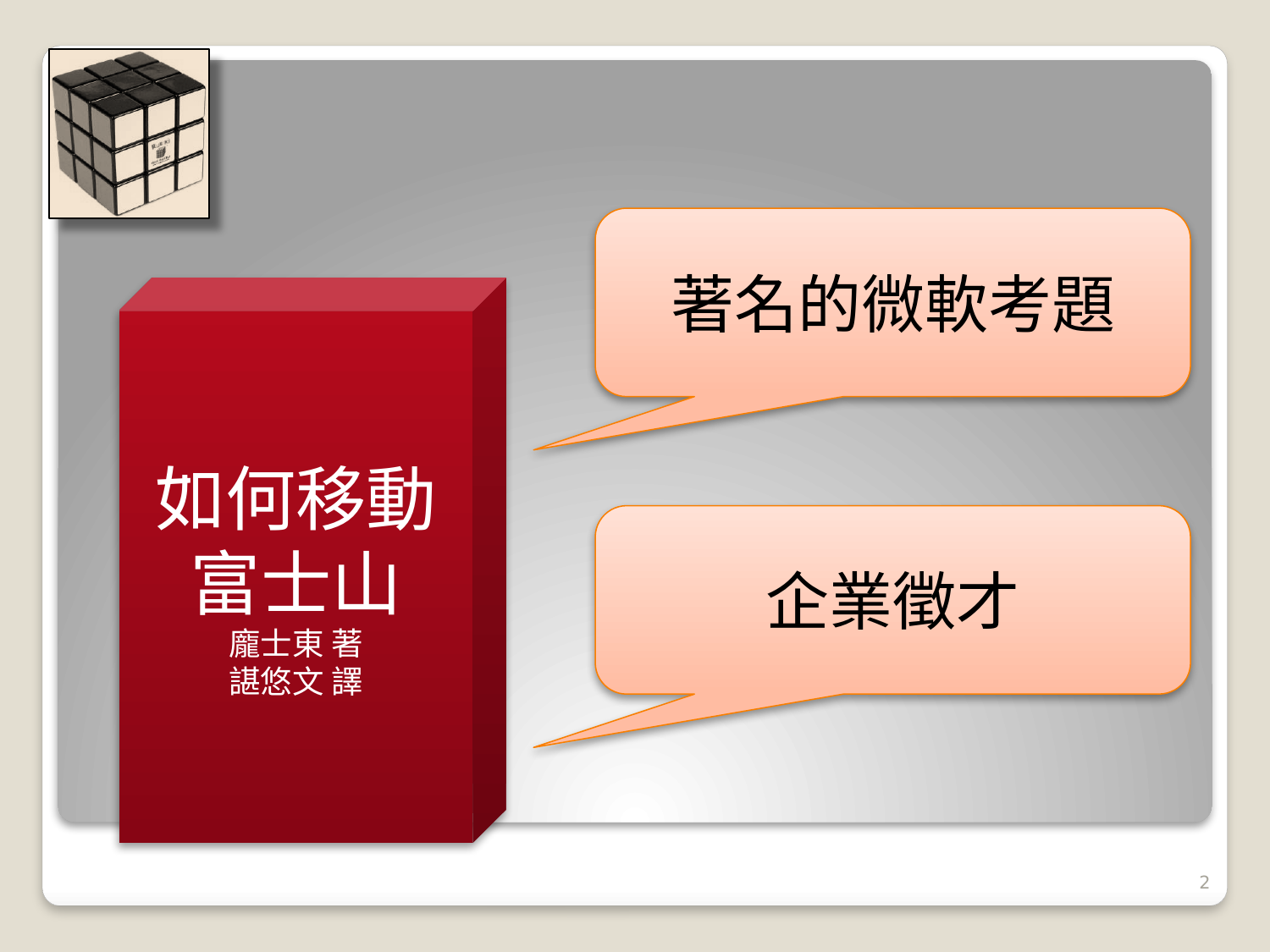

著名的微軟考題
如何移動富士山
龐士東 著
諶悠文 譯
企業徵才
2